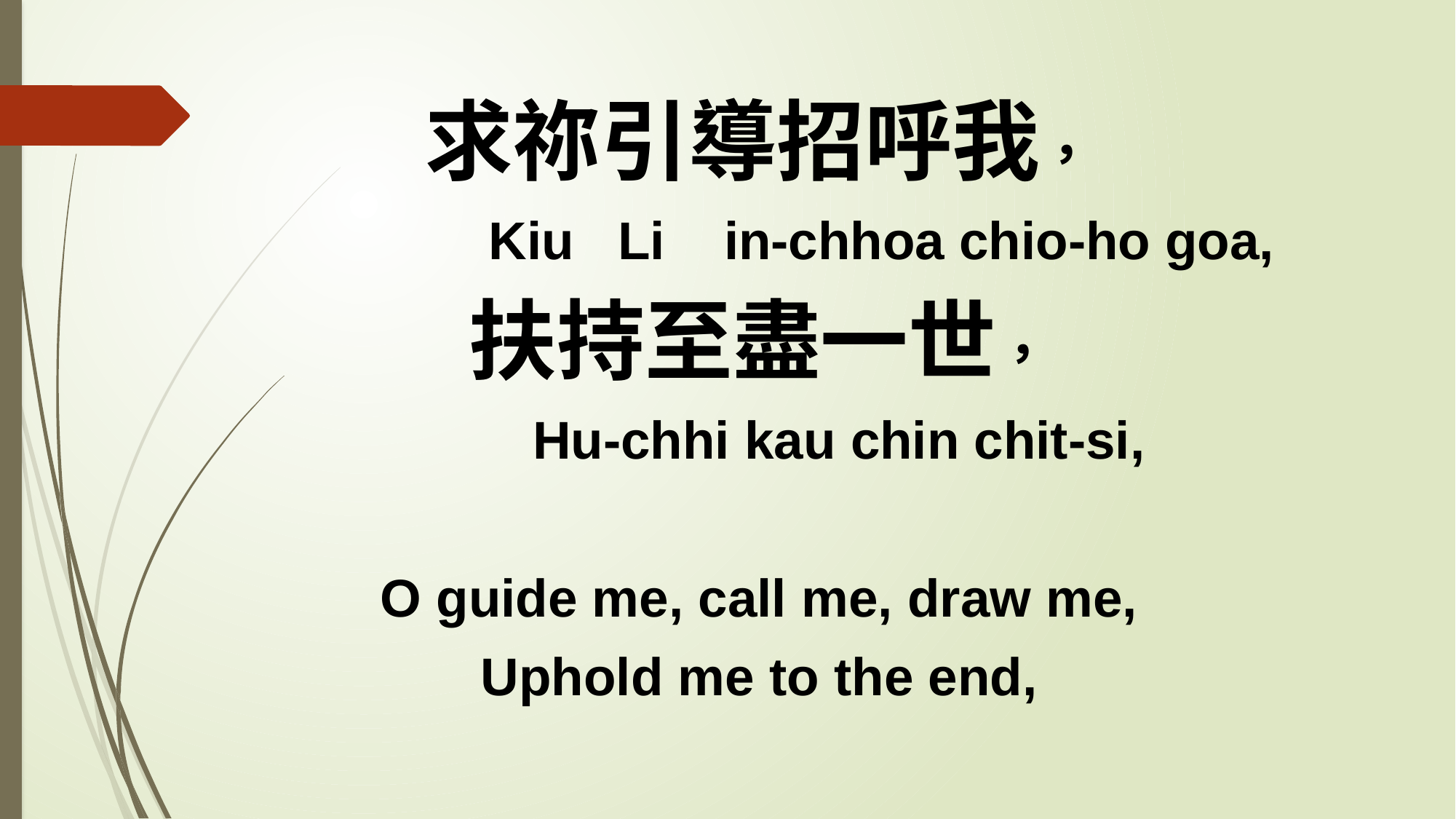

求祢引導招呼我，
                 Kiu   Li    in-chhoa chio-ho goa,
扶持至盡一世，
                    Hu-chhi kau chin chit-si,

O guide me, call me, draw me,
Uphold me to the end,